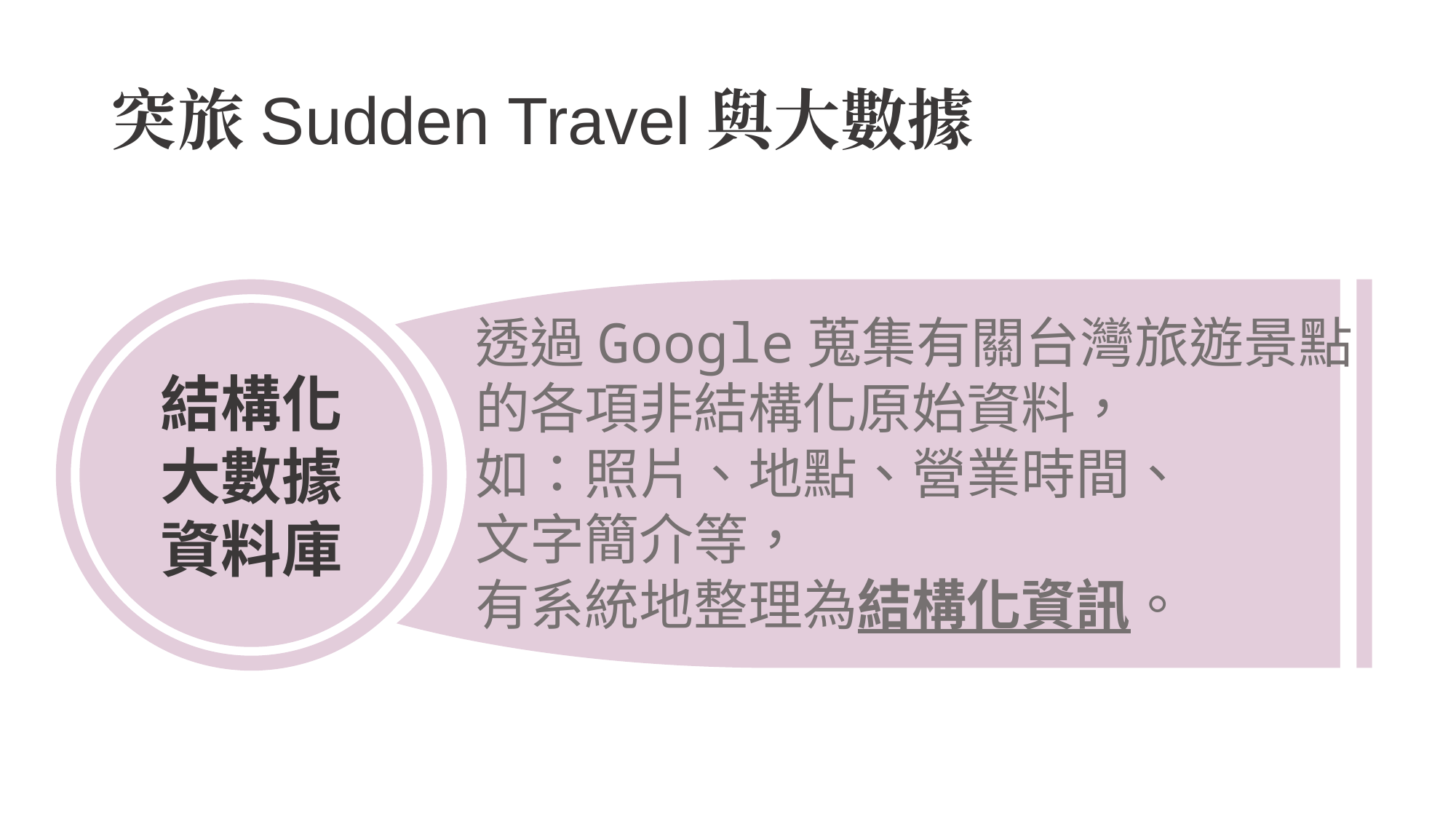

# 突旅Sudden Travel與大數據

結構化
大數據資料庫
透過Google蒐集有關台灣旅遊景點
的各項非結構化原始資料，
如：照片、地點、營業時間、
文字簡介等，
有系統地整理為結構化資訊。